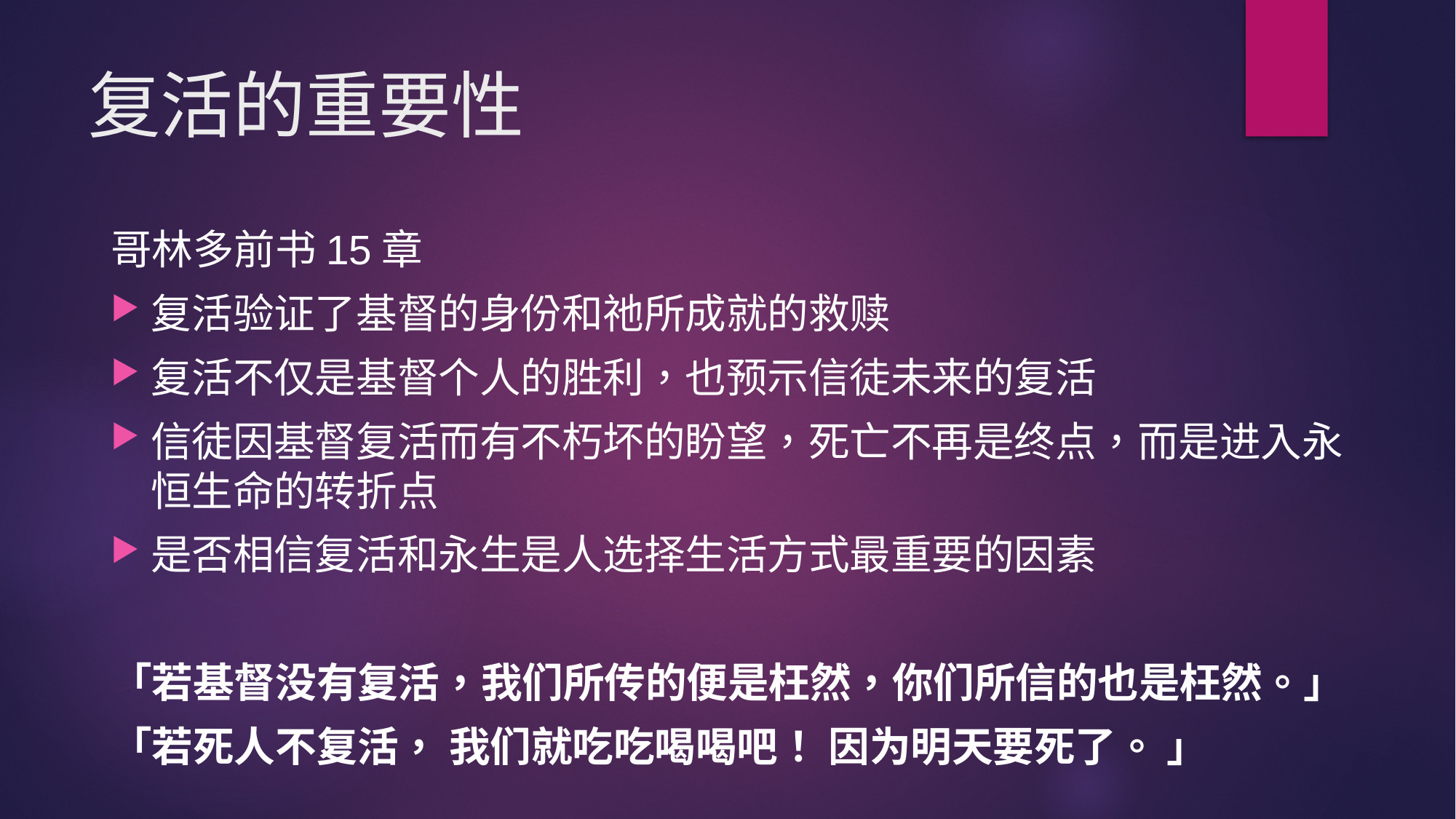

# 复活的重要性
哥林多前书15章
复活验证了基督的身份和祂所成就的救赎
复活不仅是基督个人的胜利，也预示信徒未来的复活
信徒因基督复活而有不朽坏的盼望，死亡不再是终点，而是进入永恒生命的转折点
是否相信复活和永生是人选择生活方式最重要的因素

「若基督没有复活，我们所传的便是枉然，你们所信的也是枉然。」
「若死人不复活， 我们就吃吃喝喝吧！ 因为明天要死了。 」